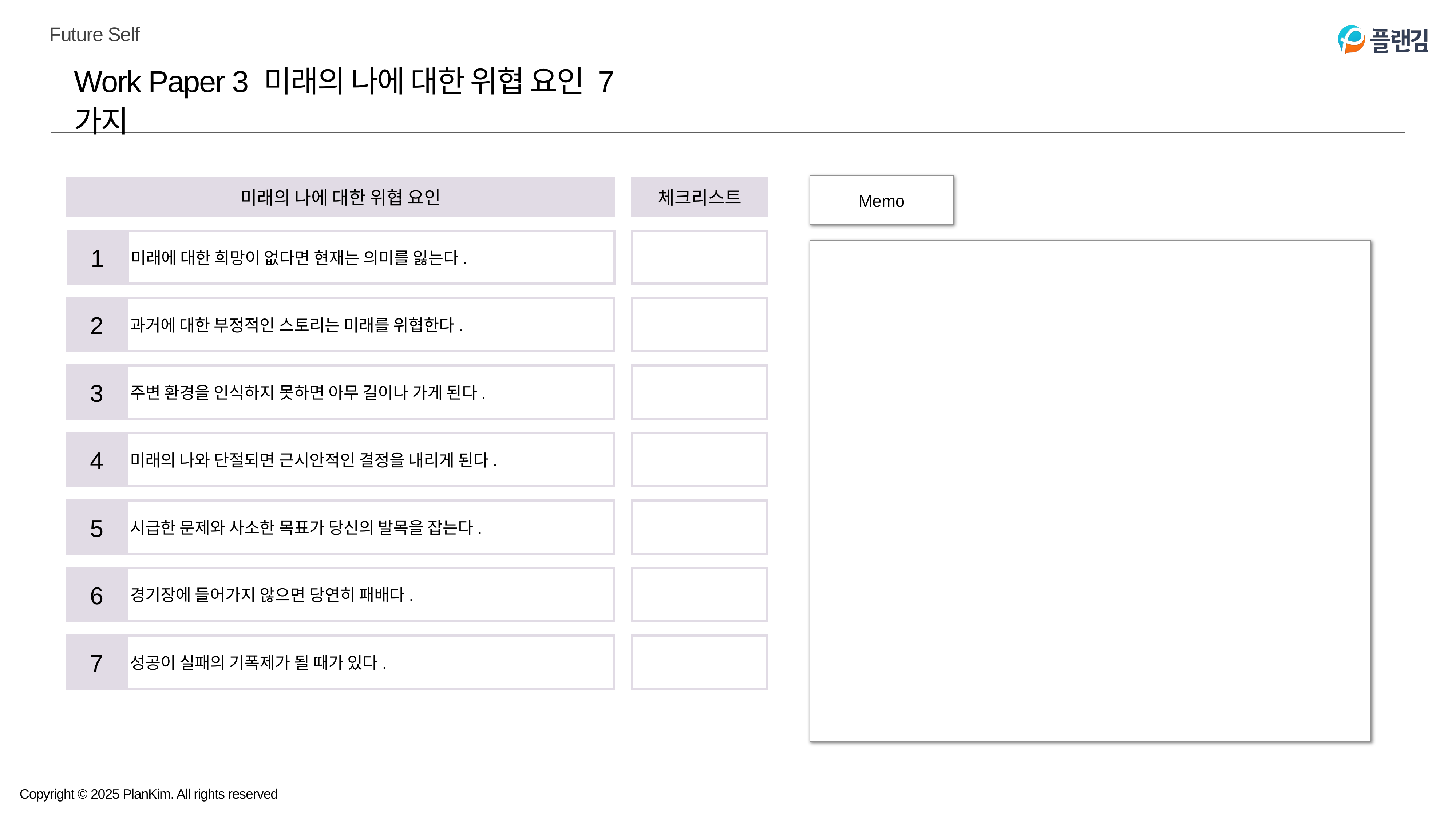

Work Paper 3 미래의 나에 대한 위협 요인 7가지
Memo
미래의 나에 대한 위협 요인
체크리스트
1
미래에 대한 희망이 없다면 현재는 의미를 잃는다.

2
과거에 대한 부정적인 스토리는 미래를 위협한다.

3
주변 환경을 인식하지 못하면 아무 길이나 가게 된다.

4
미래의 나와 단절되면 근시안적인 결정을 내리게 된다.

5
시급한 문제와 사소한 목표가 당신의 발목을 잡는다.

6
경기장에 들어가지 않으면 당연히 패배다.

7
성공이 실패의 기폭제가 될 때가 있다.

5